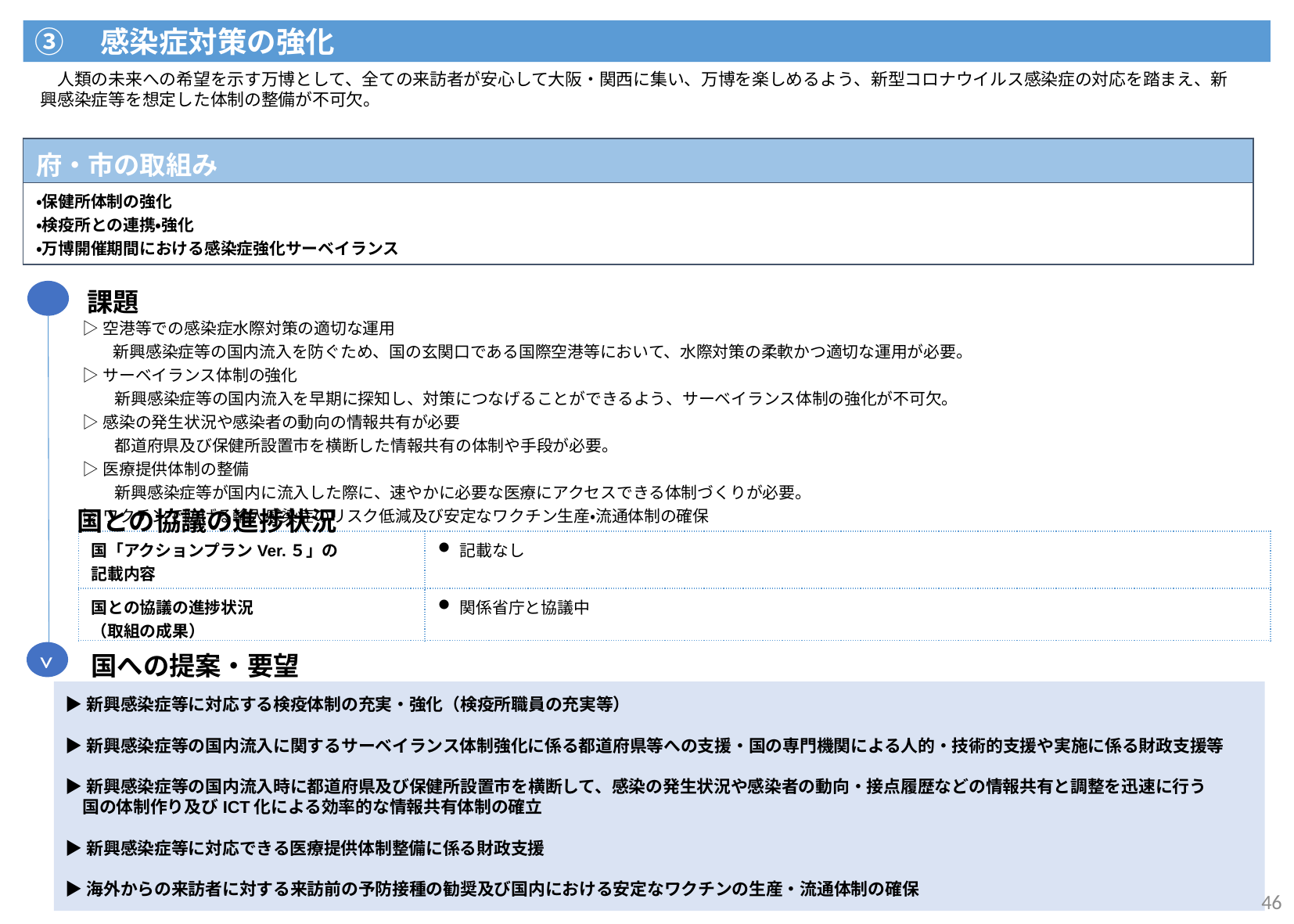

③　感染症対策の強化
　人類の未来への希望を示す万博として、全ての来訪者が安心して大阪・関西に集い、万博を楽しめるよう、新型コロナウイルス感染症の対応を踏まえ、新興感染症等を想定した体制の整備が不可欠。
| 府・市の取組み |
| --- |
| ・保健所体制の強化 ・検疫所との連携・強化 ・万博開催期間における感染症強化サーベイランス |
課題

| ▷空港等での感染症水際対策の適切な運用 　 新興感染症等の国内流入を防ぐため、国の玄関口である国際空港等において、水際対策の柔軟かつ適切な運用が必要。 ▷サーベイランス体制の強化 　　新興感染症等の国内流入を早期に探知し、対策につなげることができるよう、サーベイランス体制の強化が不可欠。　 ▷感染の発生状況や感染者の動向の情報共有が必要 　　都道府県及び保健所設置市を横断した情報共有の体制や手段が必要。 ▷医療提供体制の整備 　　新興感染症等が国内に流入した際に、速やかに必要な医療にアクセスできる体制づくりが必要。 ▷ワクチンで防げる輸入感染症のリスク低減及び安定なワクチン生産・流通体制の確保 |
| --- |
国との協議の進捗状況
| 国「アクションプランVer.５」の 記載内容 | 記載なし |
| --- | --- |
| 国との協議の進捗状況 （取組の成果） | 関係省庁と協議中 |
>

国への提案・要望
▶新興感染症等に対応する検疫体制の充実・強化（検疫所職員の充実等）

▶新興感染症等の国内流入に関するサーベイランス体制強化に係る都道府県等への支援・国の専門機関による人的・技術的支援や実施に係る財政支援等

▶新興感染症等の国内流入時に都道府県及び保健所設置市を横断して、感染の発生状況や感染者の動向・接点履歴などの情報共有と調整を迅速に行う
　国の体制作り及びICT化による効率的な情報共有体制の確立

▶新興感染症等に対応できる医療提供体制整備に係る財政支援

▶海外からの来訪者に対する来訪前の予防接種の勧奨及び国内における安定なワクチンの生産・流通体制の確保

46